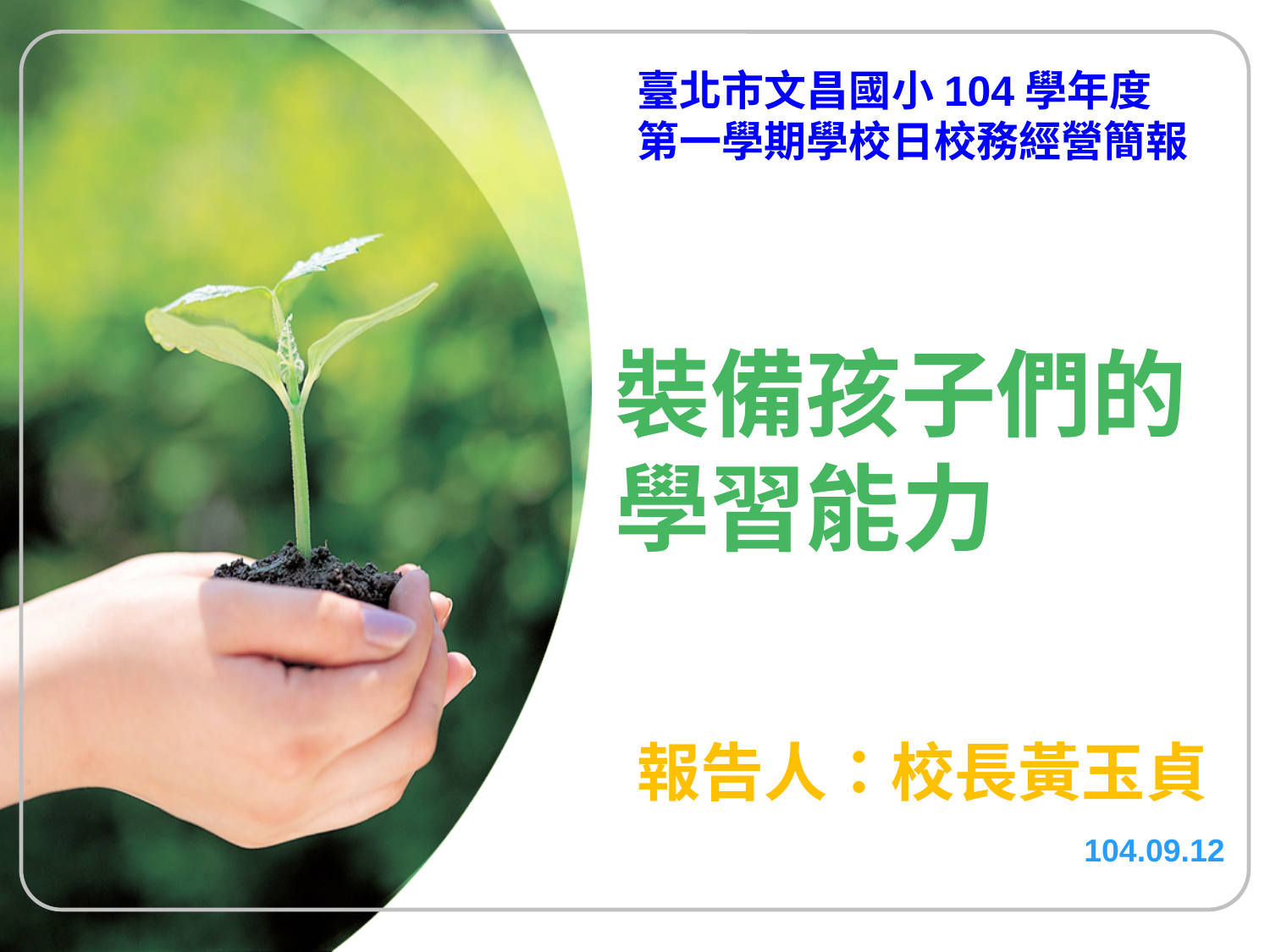

臺北市文昌國小104學年度
第一學期學校日校務經營簡報
裝備孩子們的學習能力
報告人：校長黃玉貞
                                               104.09.12